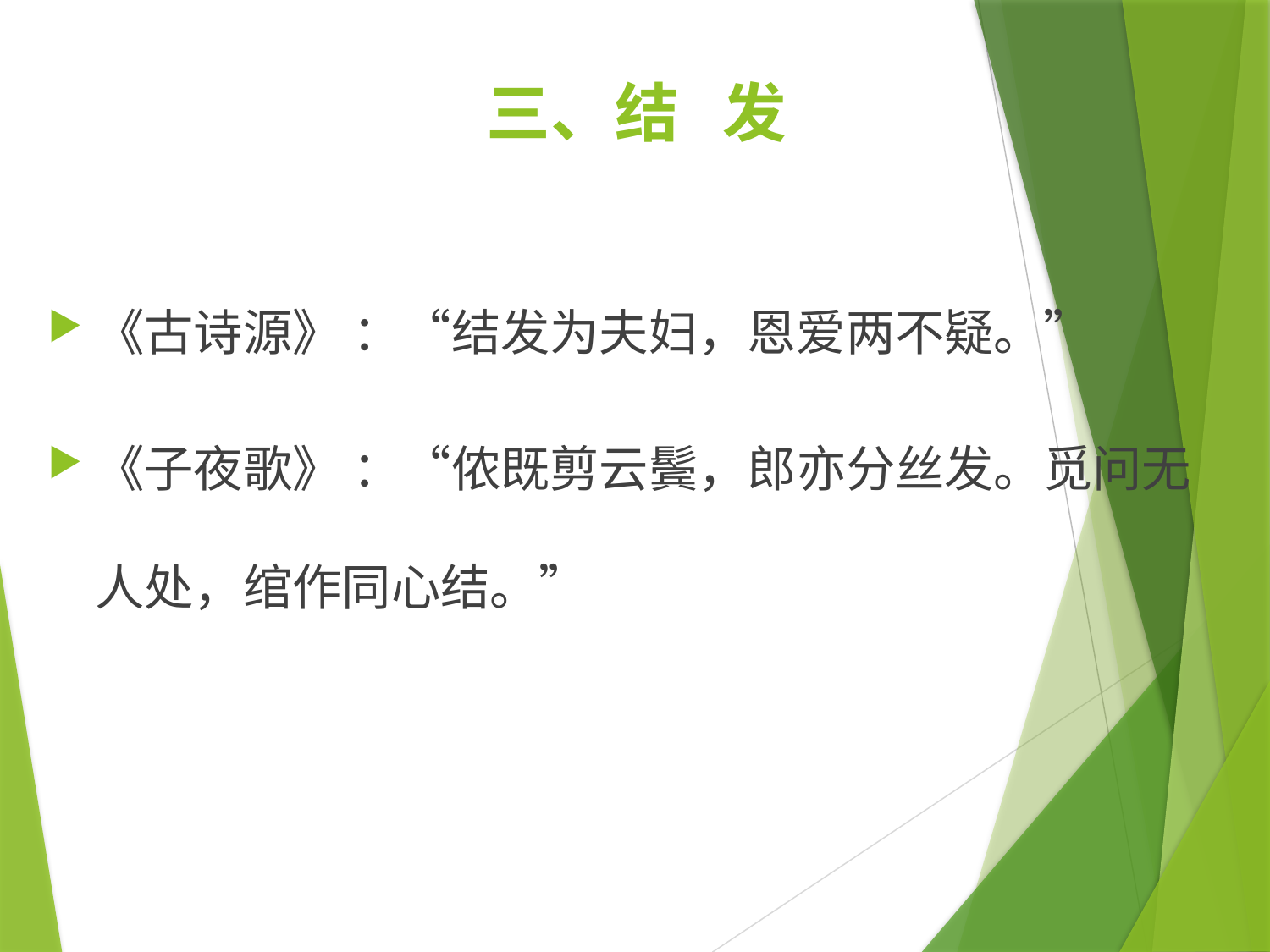

# 三、结   发
《古诗源》 ：“结发为夫妇，恩爱两不疑。”
《子夜歌》 ：“侬既剪云鬓，郎亦分丝发。觅问无人处，绾作同心结。”